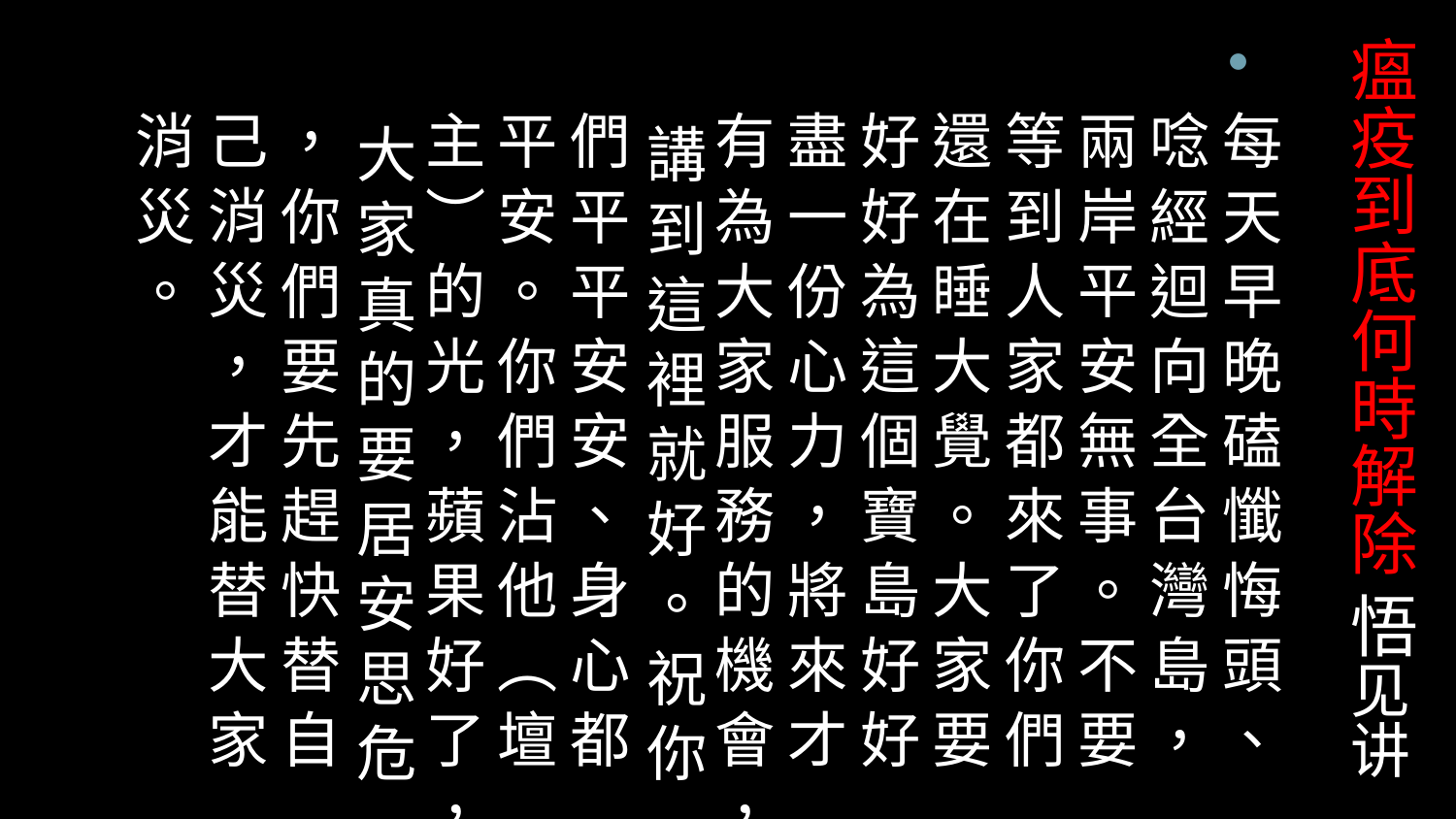

# 瘟疫到底何時解除 悟见讲
每 天 早 晚 磕 懺 悔 頭 、 唸 經 迴 向 全 台 灣 島 ， 兩 岸 平 安 無 事 。 不 要 等 到 人 家 都 來 了 你 們 還 在 睡 大 覺 。 大 家 要 好 好 為 這 個 寶 島 好 好 盡 一 份 心 力 ， 將 來 才 有 為 大 家 服 務 的 機 會 ， 講 到 這 裡 就 好 。 祝 你 們 平 平 安 安 、 身 心 都 平 安 。 你 們 沾 他 （ 壇 主 ） 的 光 ， 蘋 果 好 了 ， 大 家 真 的 要 居 安 思 危 ， 你 們 要 先 趕 快 替 自 己 消 災 ， 才 能 替 大 家 消 災 。